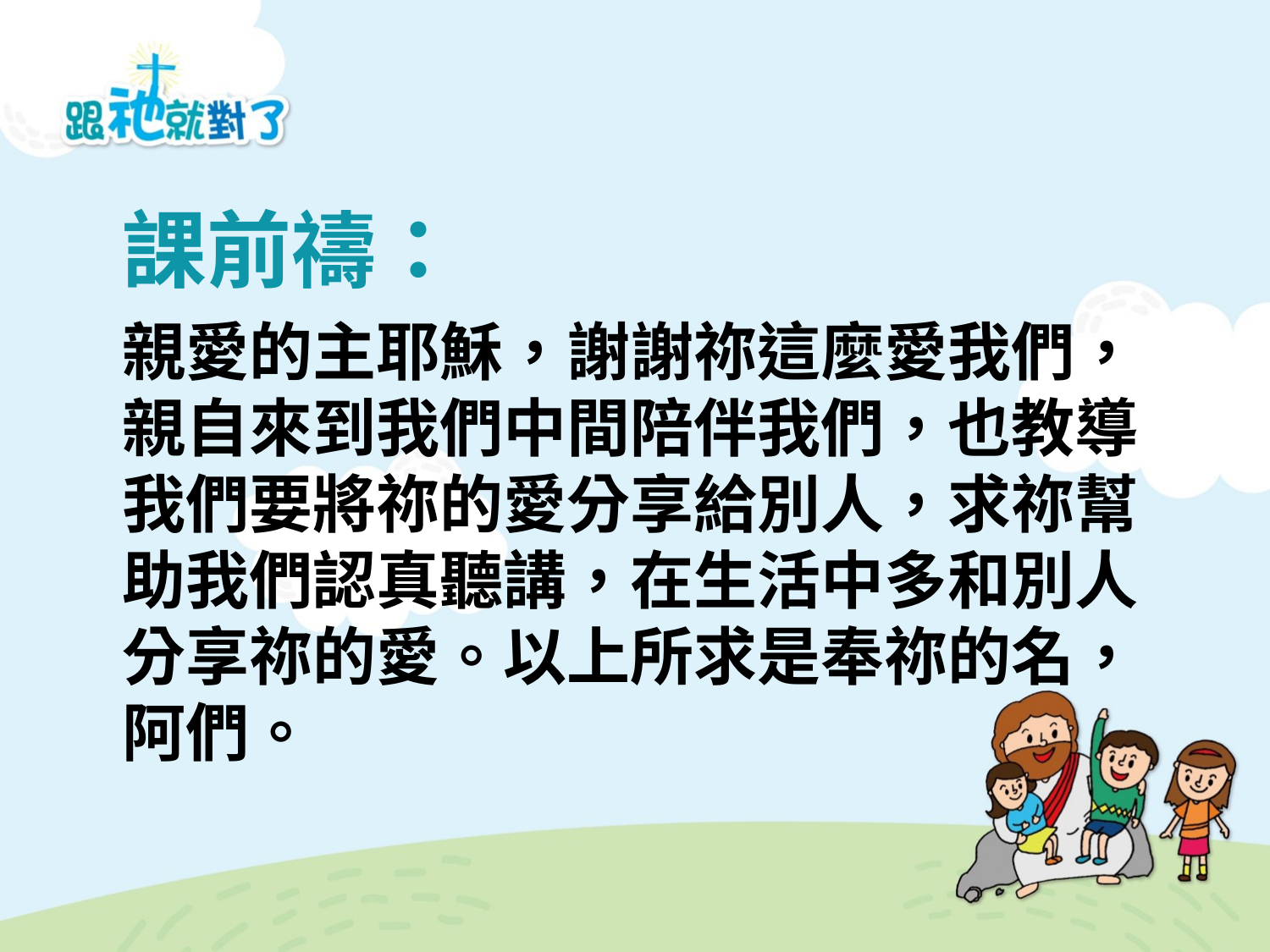

課前禱：
親愛的主耶穌，謝謝祢這麼愛我們，親自來到我們中間陪伴我們，也教導我們要將祢的愛分享給別人，求祢幫助我們認真聽講，在生活中多和別人分享祢的愛。以上所求是奉祢的名，阿們。